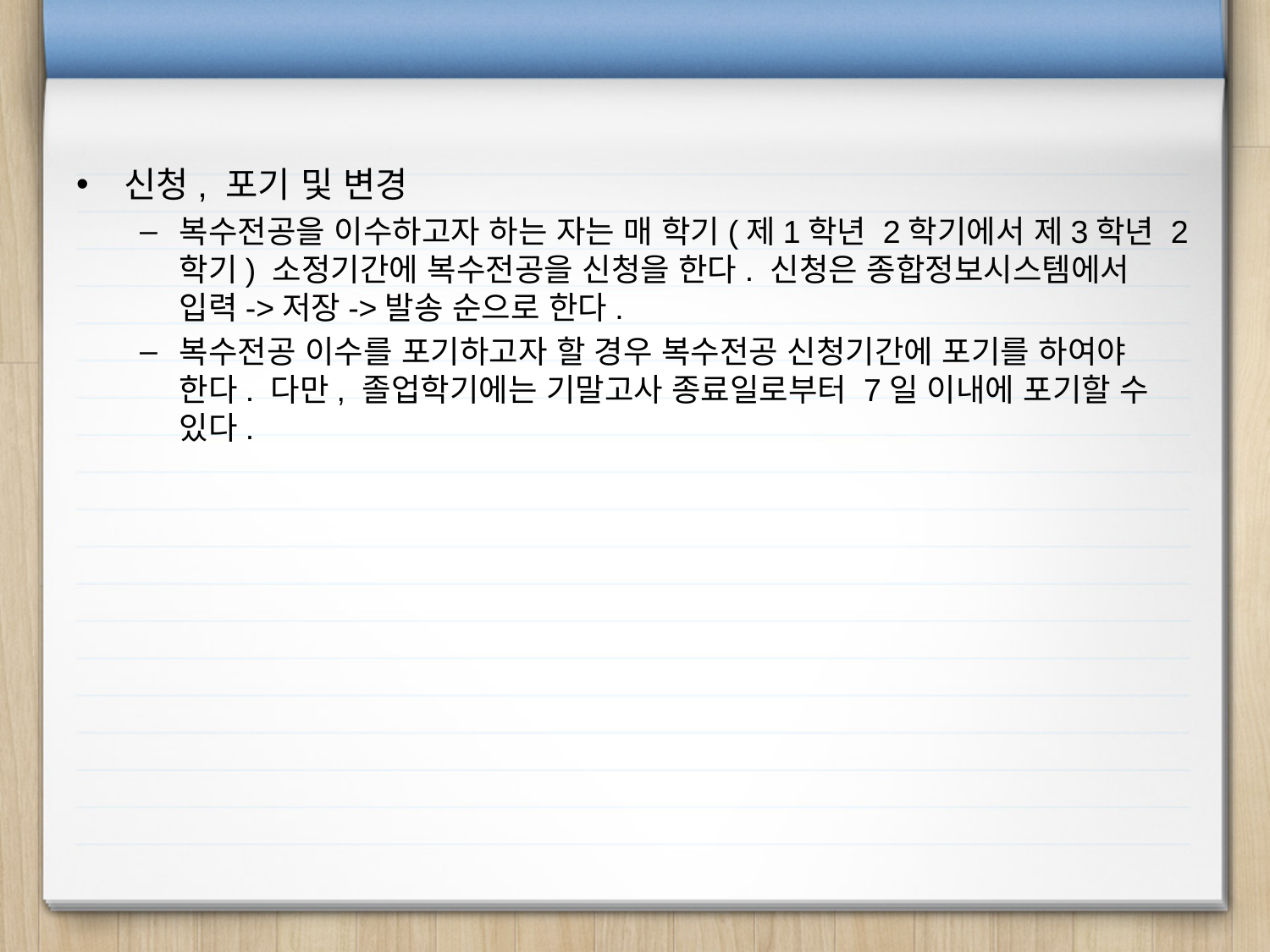

신청, 포기 및 변경
복수전공을 이수하고자 하는 자는 매 학기(제1학년 2학기에서 제3학년 2학기) 소정기간에 복수전공을 신청을 한다. 신청은 종합정보시스템에서 입력->저장->발송 순으로 한다.
복수전공 이수를 포기하고자 할 경우 복수전공 신청기간에 포기를 하여야 한다. 다만, 졸업학기에는 기말고사 종료일로부터 7일 이내에 포기할 수 있다.